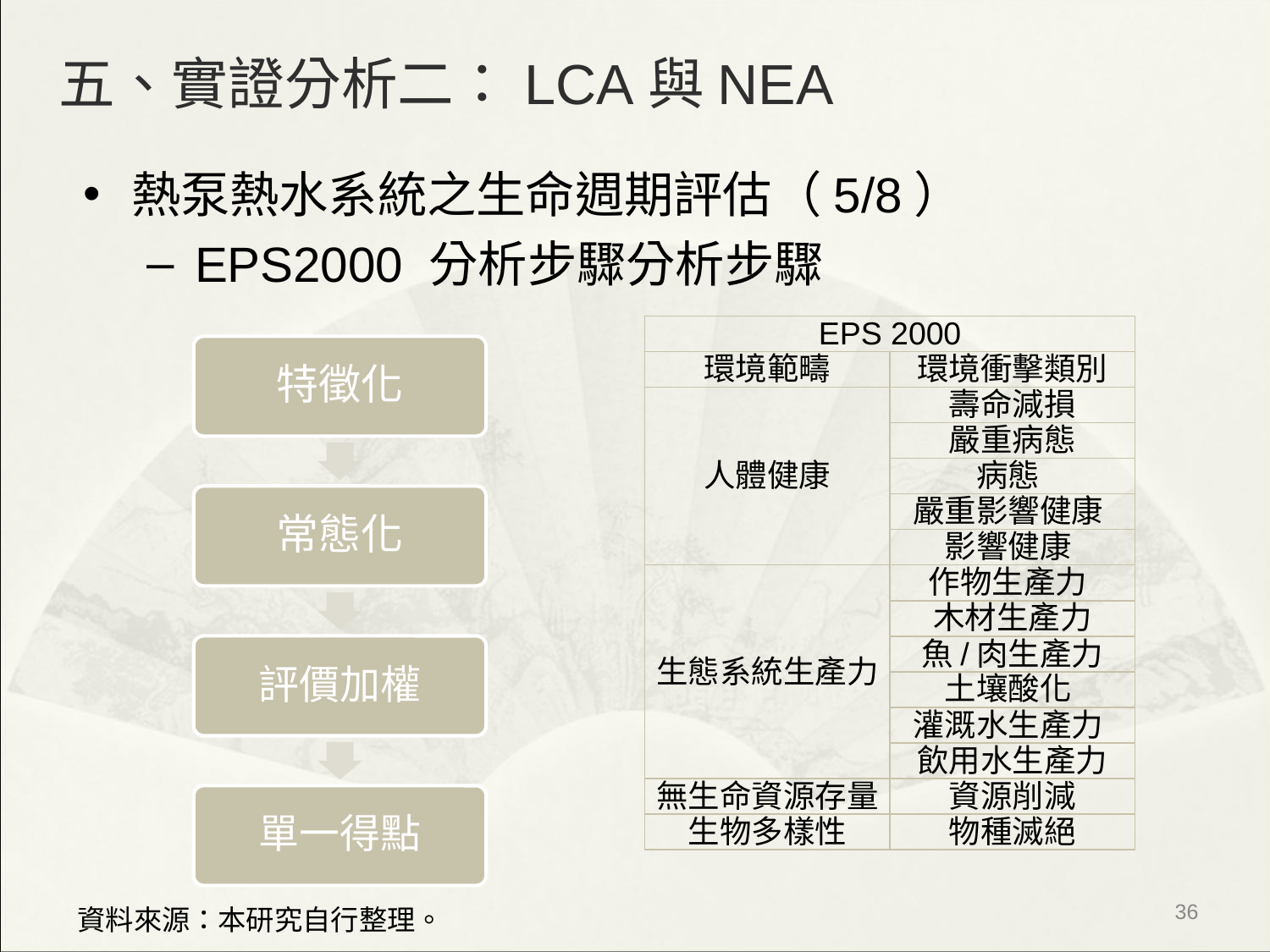

五、實證分析二：LCA與NEA
熱泵熱水系統之生命週期評估（5/8）
EPS2000 分析步驟分析步驟

| EPS 2000 |  |
| --- | --- |
| 環境範疇 | 環境衝擊類別 |
| 人體健康 | 壽命減損 |
|  | 嚴重病態 |
|  | 病態 |
|  | 嚴重影響健康 |
|  | 影響健康 |
| 生態系統生產力 | 作物生產力 |
|  | 木材生產力 |
|  | 魚/肉生產力 |
|  | 土壤酸化 |
|  | 灌溉水生產力 |
|  | 飲用水生產力 |
| 無生命資源存量 | 資源削減 |
| 生物多樣性 | 物種滅絕 |

特徵化

常態化

評價加權

單一得點
36
資料來源：本研究自行整理。